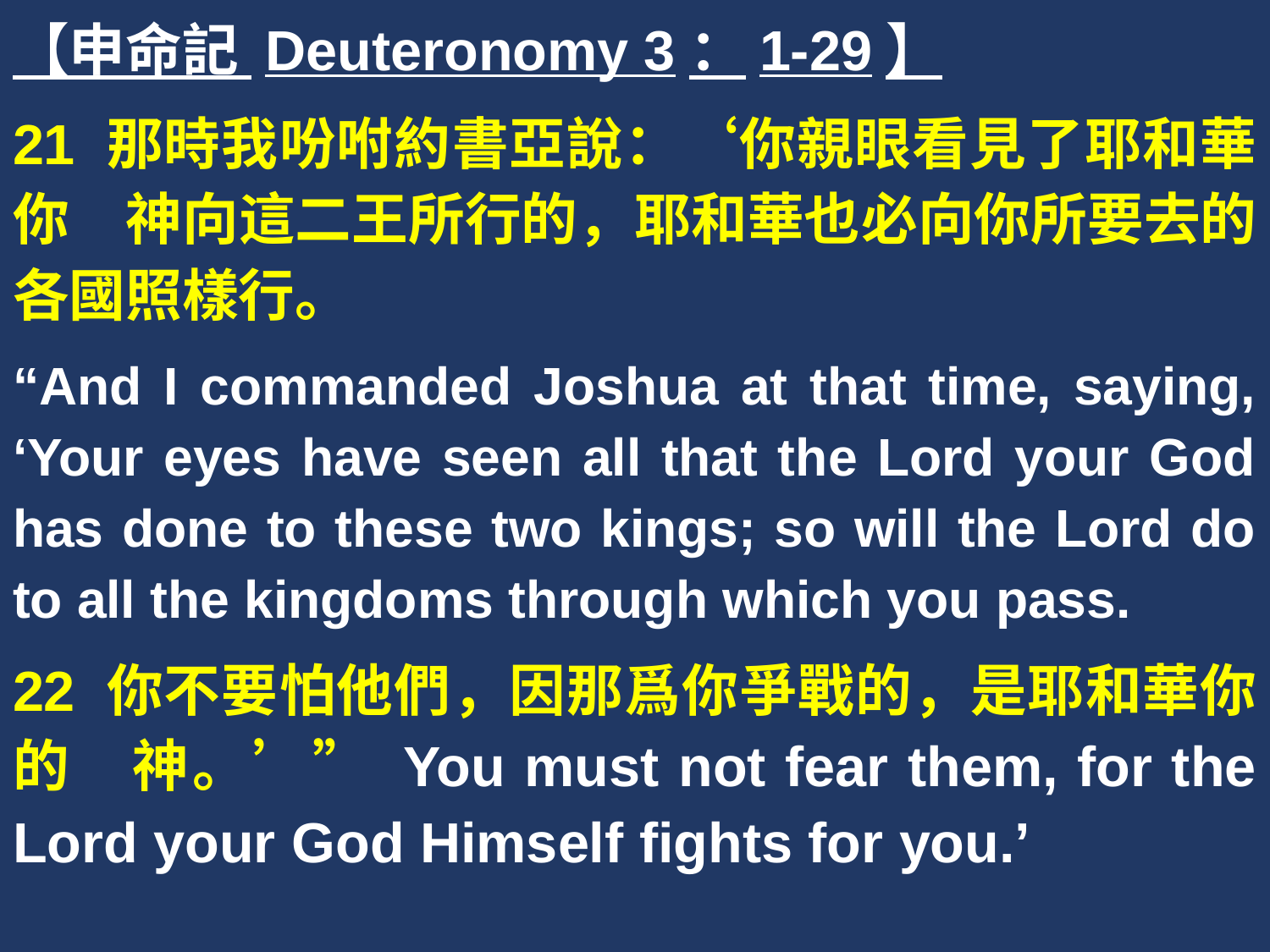

【申命記 Deuteronomy 3：1-29】
21 那時我吩咐約書亞說：‘你親眼看見了耶和華你　神向這二王所行的，耶和華也必向你所要去的各國照樣行。
“And I commanded Joshua at that time, saying, ‘Your eyes have seen all that the Lord your God has done to these two kings; so will the Lord do to all the kingdoms through which you pass.
22 你不要怕他們，因那爲你爭戰的，是耶和華你的　神。’” You must not fear them, for the Lord your God Himself fights for you.’